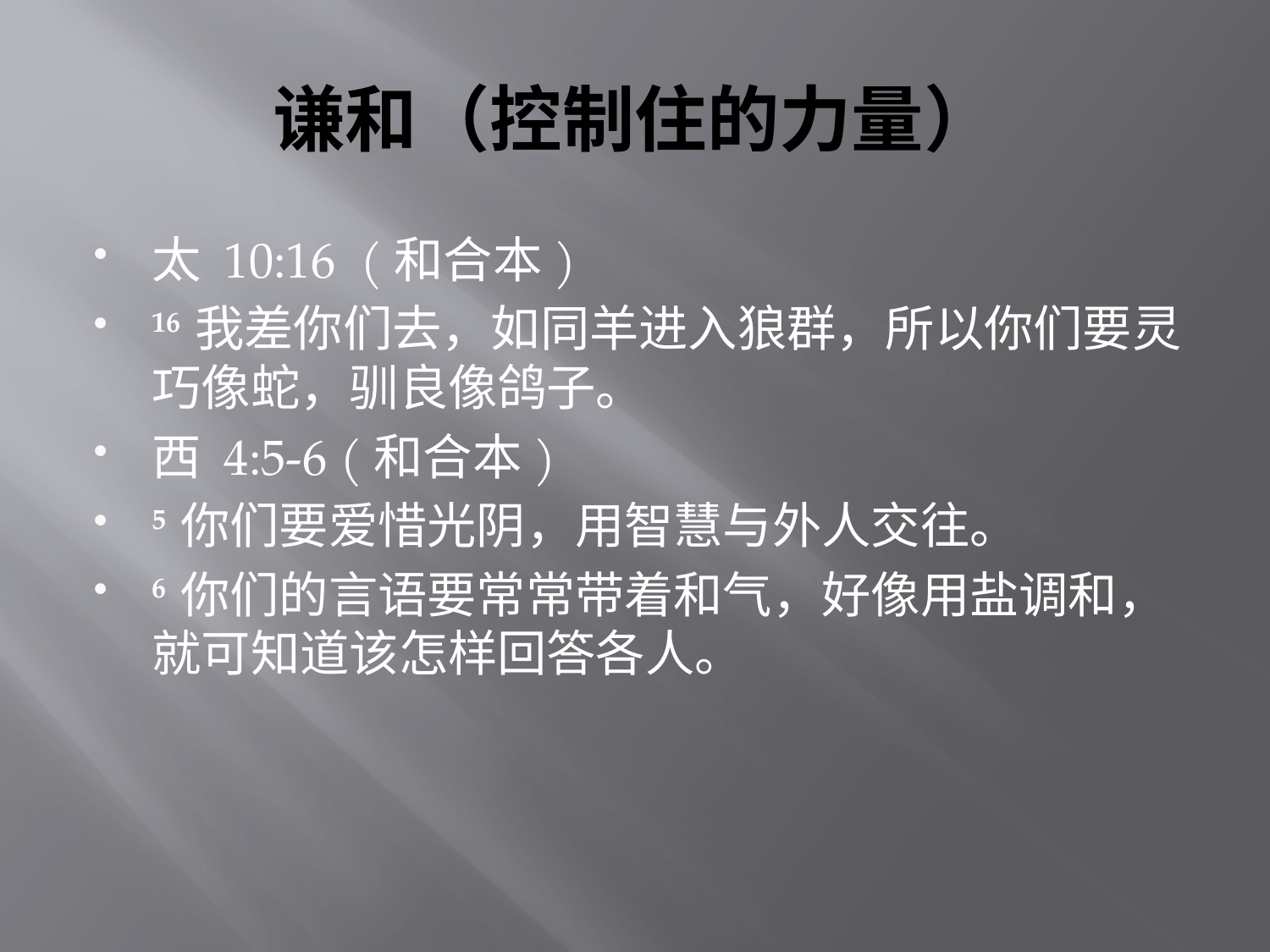

# 谦和（控制住的力量）
太 10:16  (和合本)
16 我差你们去，如同羊进入狼群，所以你们要灵巧像蛇，驯良像鸽子。
西 4:5-6 (和合本)
5 你们要爱惜光阴，用智慧与外人交往。
6 你们的言语要常常带着和气，好像用盐调和，就可知道该怎样回答各人。